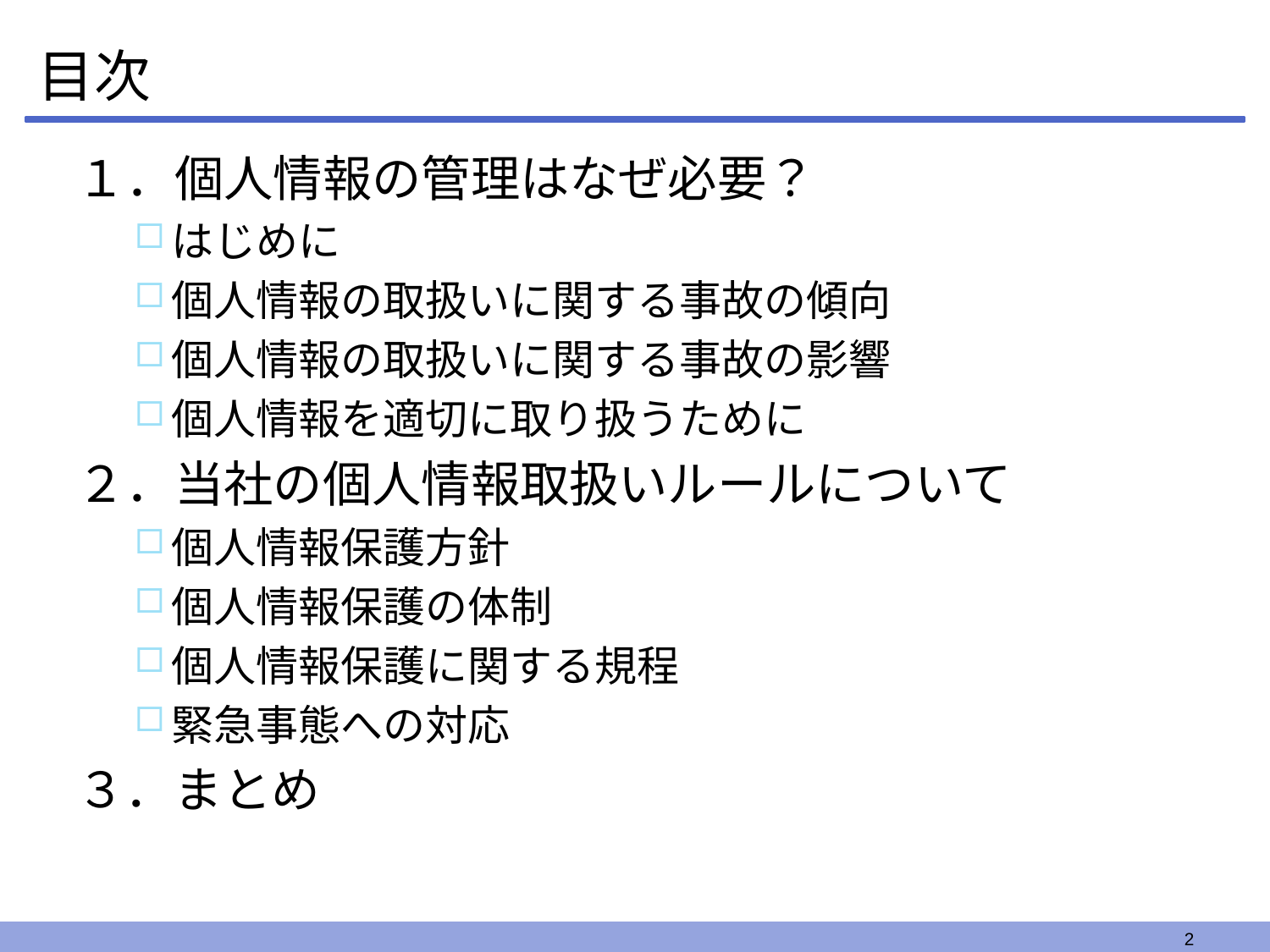

# 目次
１．個人情報の管理はなぜ必要？
はじめに
個人情報の取扱いに関する事故の傾向
個人情報の取扱いに関する事故の影響
個人情報を適切に取り扱うために
２．当社の個人情報取扱いルールについて
個人情報保護方針
個人情報保護の体制
個人情報保護に関する規程
緊急事態への対応
３．まとめ

2